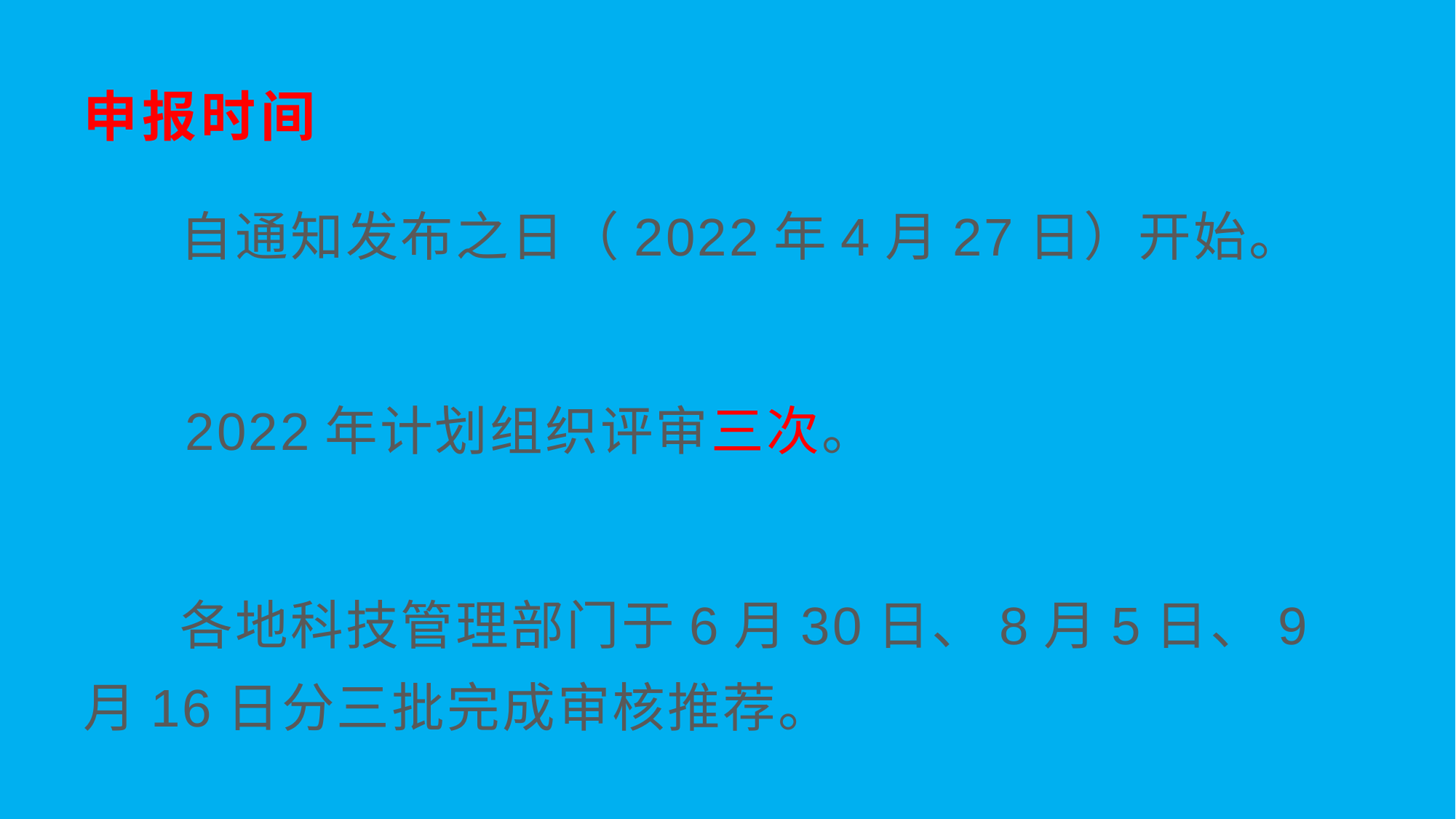

# 申报时间
      自通知发布之日（2022年4月27日）开始。

      2022年计划组织评审三次。

      各地科技管理部门于6月30日、8月5日、9月16日分三批完成审核推荐。